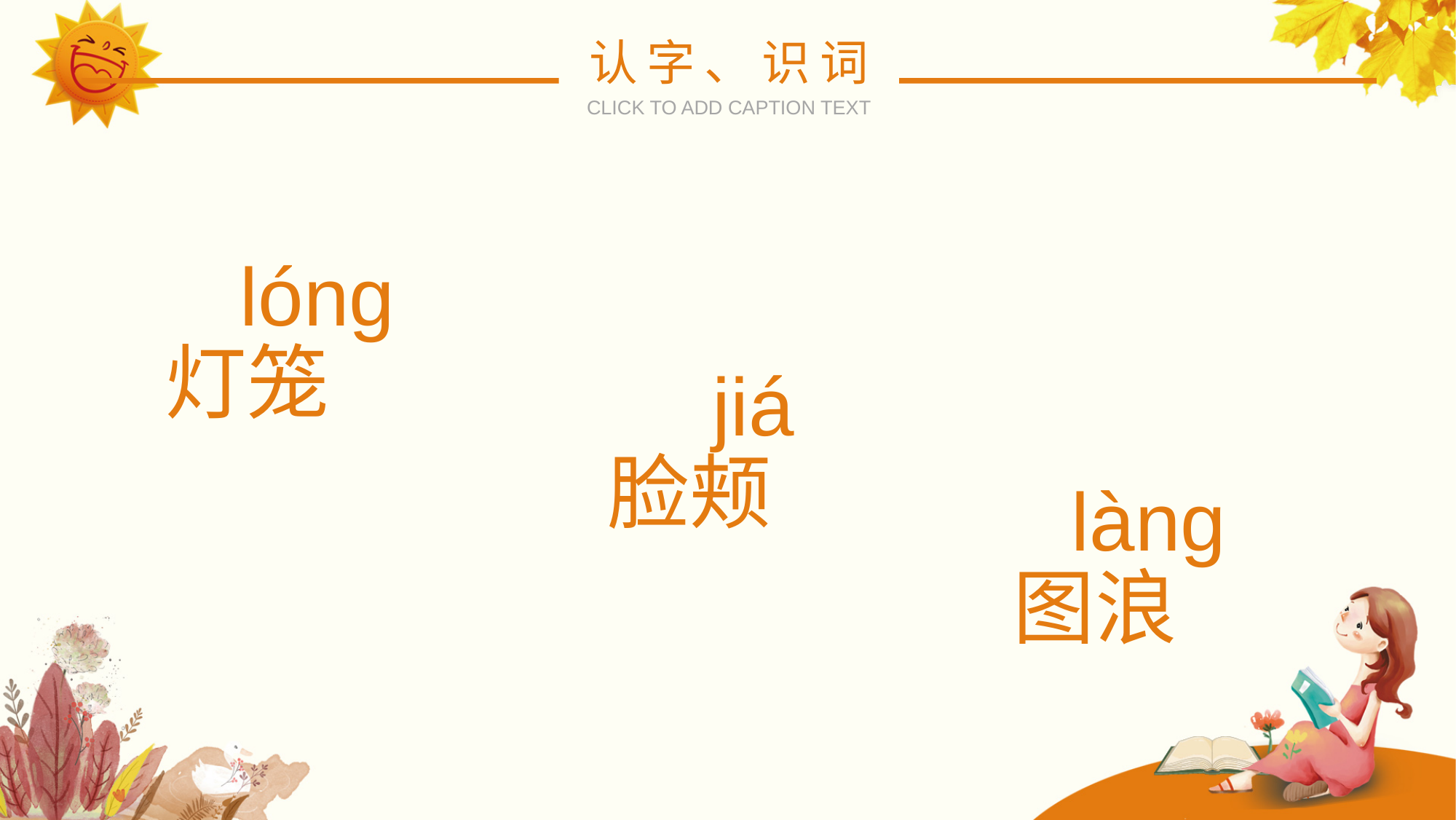

认字、识词

CLICK TO ADD CAPTION TEXT
lóng
灯笼
jiá
脸颊
làng
图浪